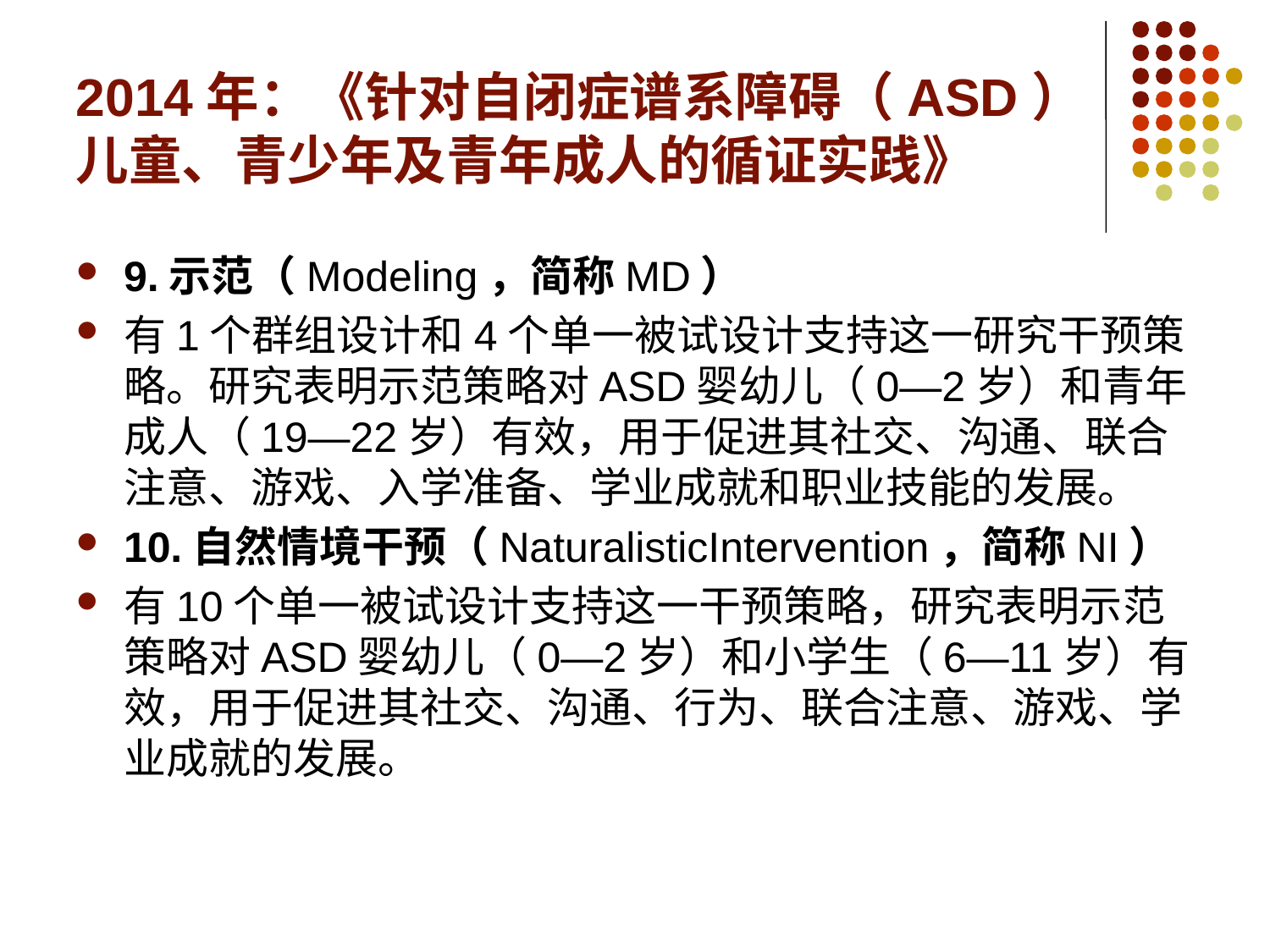

# 2014年：《针对自闭症谱系障碍（ASD）儿童、青少年及青年成人的循证实践》
9.示范（Modeling，简称MD）
有1个群组设计和4个单一被试设计支持这一研究干预策略。研究表明示范策略对ASD婴幼儿（0—2岁）和青年成人（19—22岁）有效，用于促进其社交、沟通、联合注意、游戏、入学准备、学业成就和职业技能的发展。
10.自然情境干预（NaturalisticIntervention，简称NI）
有10个单一被试设计支持这一干预策略，研究表明示范策略对ASD婴幼儿（0—2岁）和小学生（6—11岁）有效，用于促进其社交、沟通、行为、联合注意、游戏、学业成就的发展。